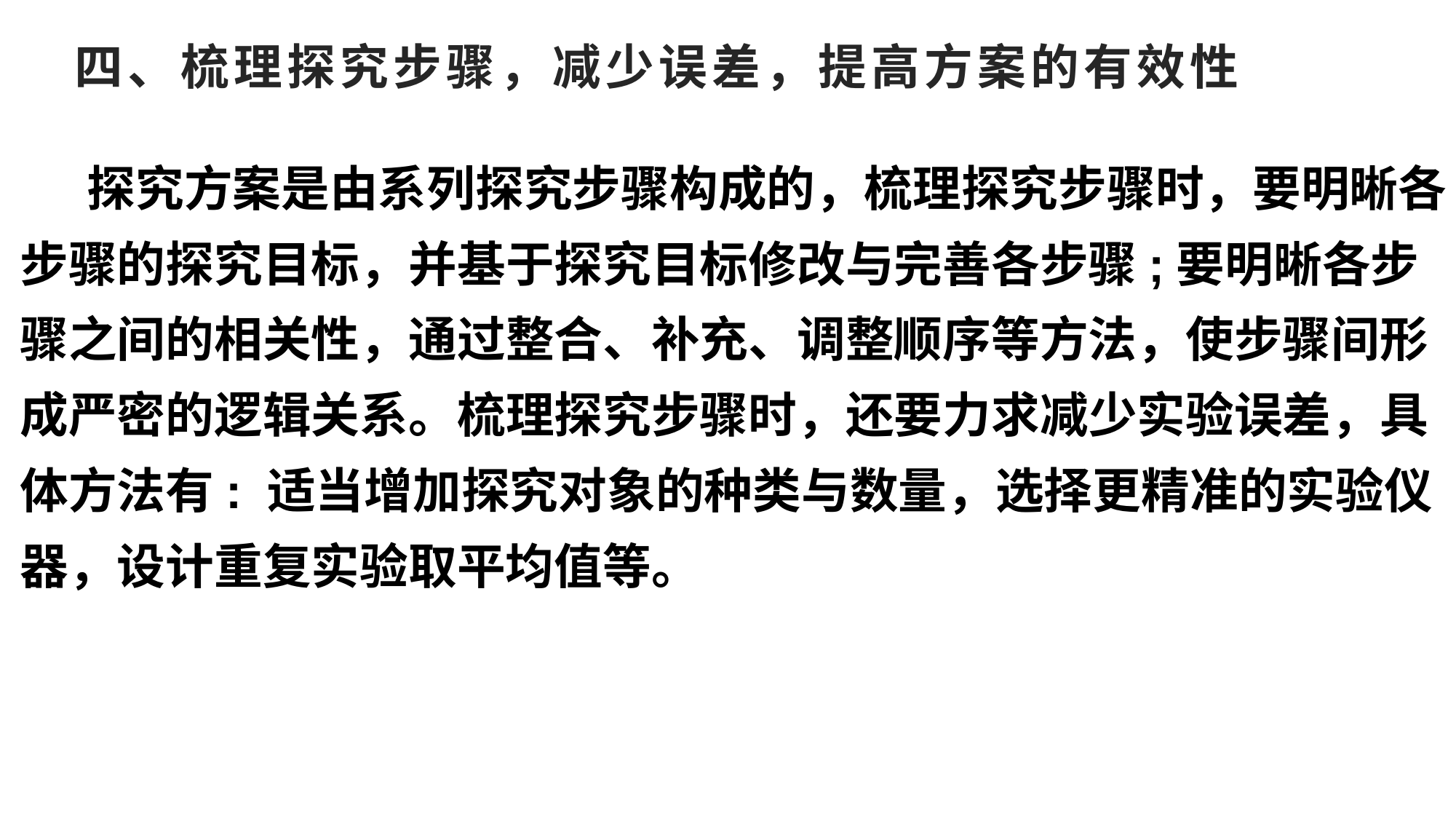

# 四、梳理探究步骤，减少误差，提高方案的有效性
     探究方案是由系列探究步骤构成的，梳理探究步骤时，要明晰各步骤的探究目标，并基于探究目标修改与完善各步骤;要明晰各步骤之间的相关性，通过整合、补充、调整顺序等方法，使步骤间形成严密的逻辑关系。梳理探究步骤时，还要力求减少实验误差，具体方法有: 适当增加探究对象的种类与数量，选择更精准的实验仪器，设计重复实验取平均值等。